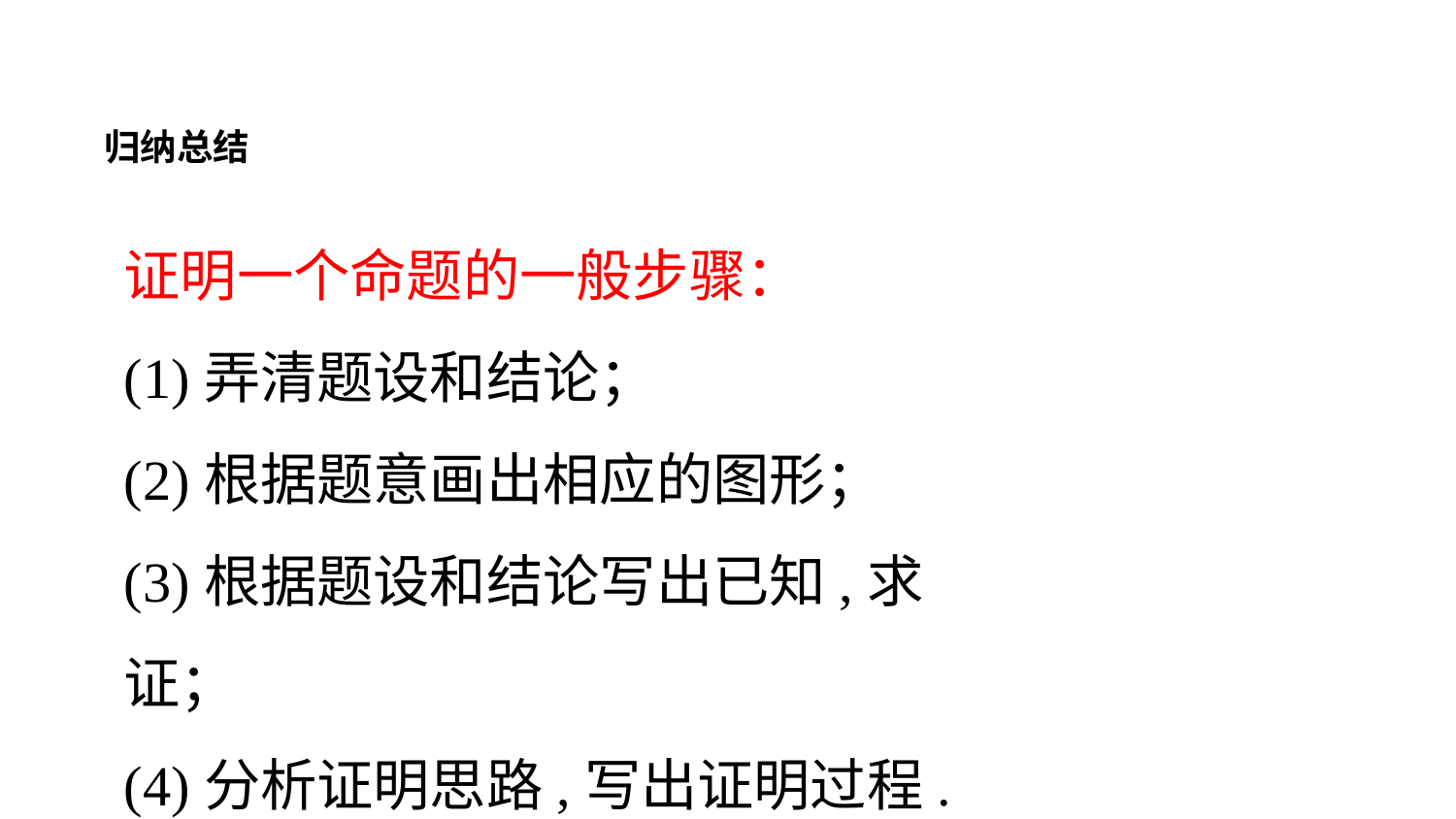

归纳总结
证明一个命题的一般步骤：
(1)弄清题设和结论；
(2)根据题意画出相应的图形；
(3)根据题设和结论写出已知,求证；
(4)分析证明思路,写出证明过程.